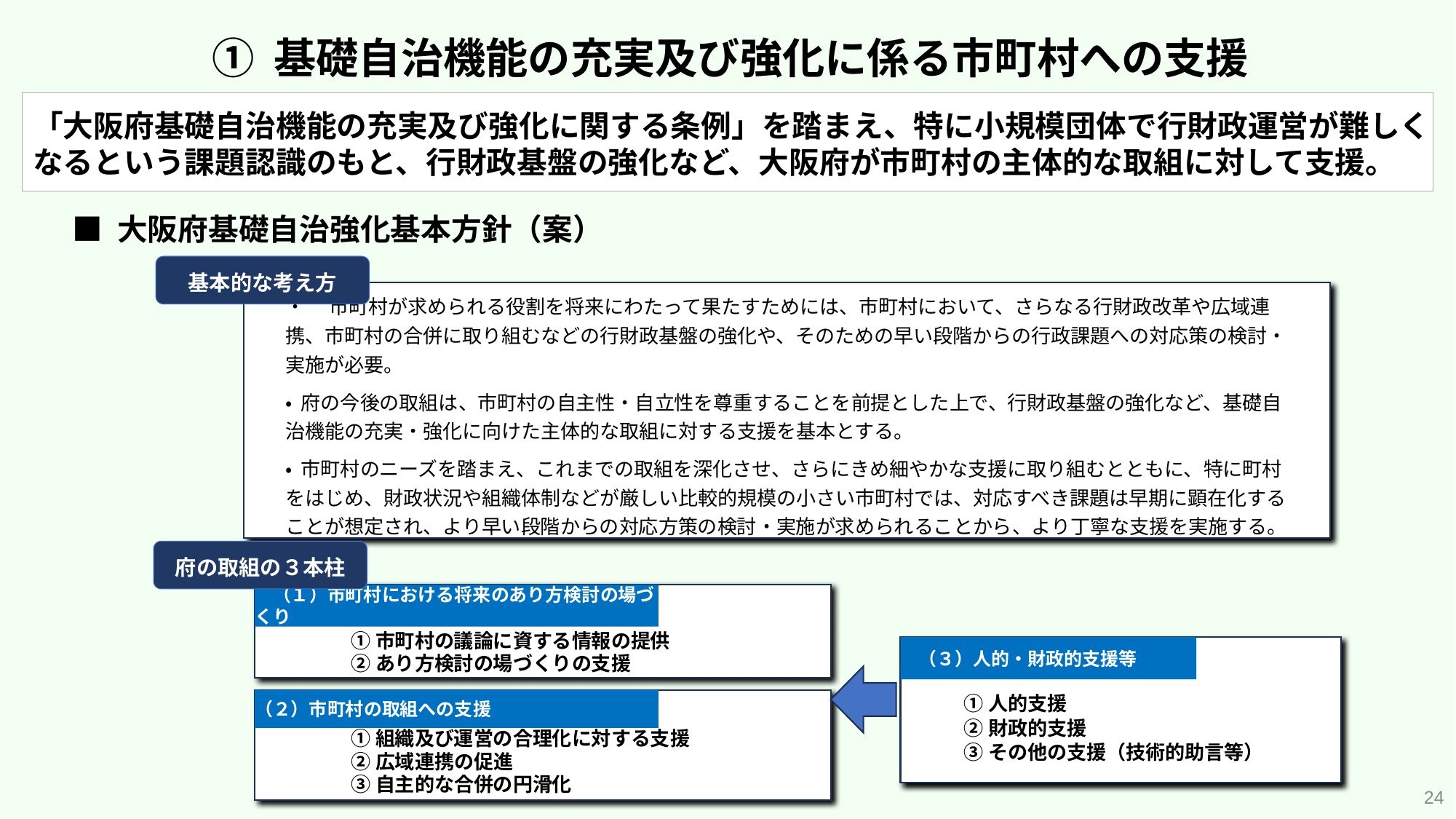

① 基礎自治機能の充実及び強化に係る市町村への支援

「大阪府基礎自治機能の充実及び強化に関する条例」を踏まえ、特に小規模団体で行財政運営が難しく
なるという課題認識のもと、行財政基盤の強化など、大阪府が市町村の主体的な取組に対して支援。
■ 大阪府基礎自治強化基本方針（案）
基本的な考え方

••市町村が求められる役割を将来にわたって果たすためには、市町村において、さらなる行財政改革や広域連携、市町村の合併に取り組むなどの行財政基盤の強化や、そのための早い段階からの行政課題への対応策の検討・実施が必要。
• 府の今後の取組は、市町村の自主性・自立性を尊重することを前提とした上で、行財政基盤の強化など、基礎自治機能の充実・強化に向けた主体的な取組に対する支援を基本とする。
• 市町村のニーズを踏まえ、これまでの取組を深化させ、さらにきめ細やかな支援に取り組むとともに、特に町村をはじめ、財政状況や組織体制などが厳しい比較的規模の小さい市町村では、対応すべき課題は早期に顕在化することが想定され、より早い段階からの対応方策の検討・実施が求められることから、より丁寧な支援を実施する。
府の取組の３本柱
　（１）市町村における将来のあり方検討の場づくり

①市町村の議論に資する情報の提供
②あり方検討の場づくりの支援
　（３）人的・財政的支援等

①人的支援
②財政的支援
③その他の支援（技術的助言等）

（２）市町村の取組への支援
①組織及び運営の合理化に対する支援
②広域連携の促進
③自主的な合併の円滑化
24